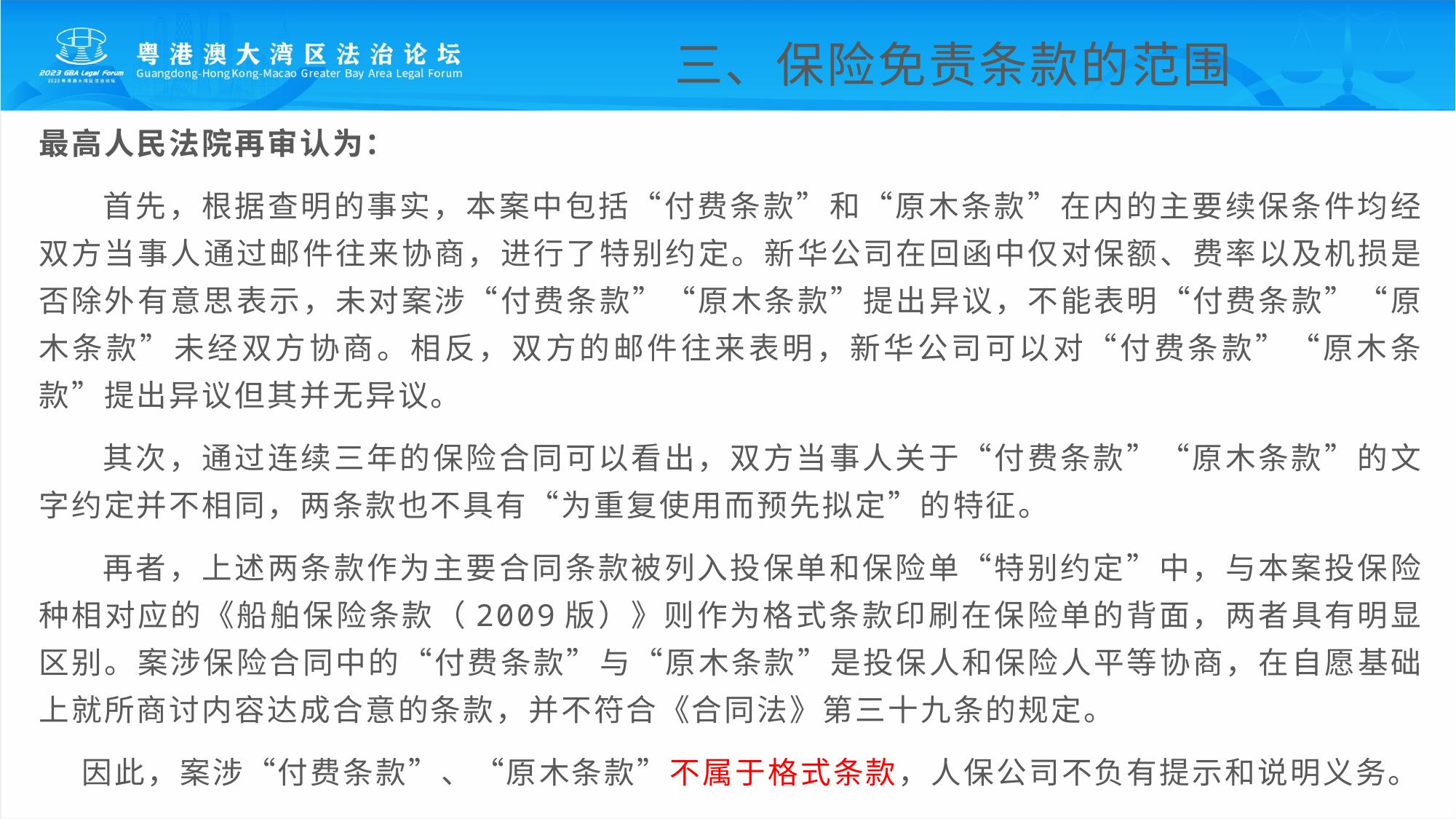

三、保险免责条款的范围
最高人民法院再审认为：
      首先，根据查明的事实，本案中包括“付费条款”和“原木条款”在内的主要续保条件均经双方当事人通过邮件往来协商，进行了特别约定。新华公司在回函中仅对保额、费率以及机损是否除外有意思表示，未对案涉“付费条款”“原木条款”提出异议，不能表明“付费条款”“原木条款”未经双方协商。相反，双方的邮件往来表明，新华公司可以对“付费条款”“原木条款”提出异议但其并无异议。
      其次，通过连续三年的保险合同可以看出，双方当事人关于“付费条款”“原木条款”的文字约定并不相同，两条款也不具有“为重复使用而预先拟定”的特征。
      再者，上述两条款作为主要合同条款被列入投保单和保险单“特别约定”中，与本案投保险种相对应的《船舶保险条款（2009版）》则作为格式条款印刷在保险单的背面，两者具有明显区别。案涉保险合同中的“付费条款”与“原木条款”是投保人和保险人平等协商，在自愿基础上就所商讨内容达成合意的条款，并不符合《合同法》第三十九条的规定。
    因此，案涉“付费条款”、“原木条款”不属于格式条款，人保公司不负有提示和说明义务。